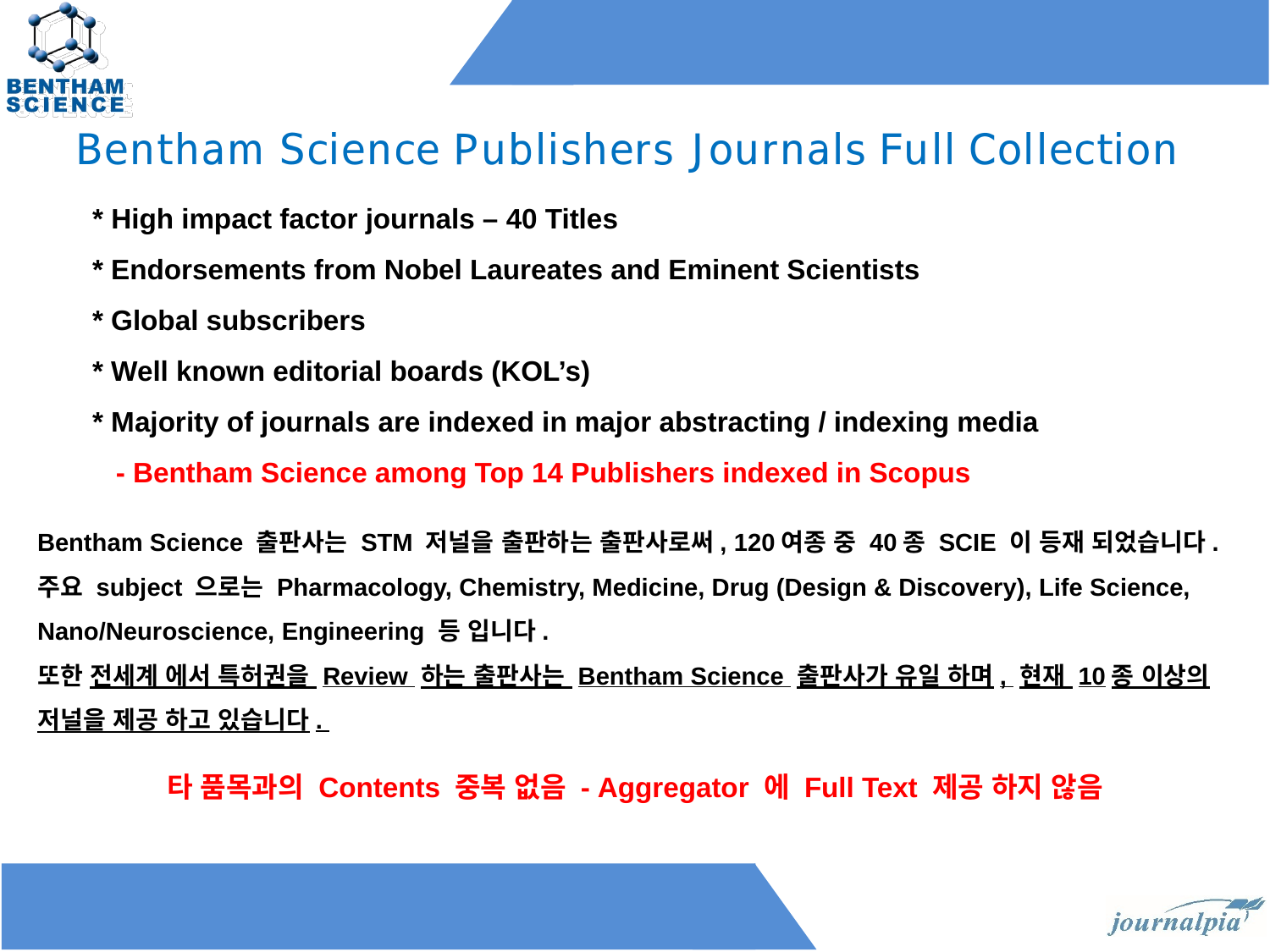

Bentham Science Publishers Journals Full Collection
* High impact factor journals – 40 Titles
* Endorsements from Nobel Laureates and Eminent Scientists
* Global subscribers
* Well known editorial boards (KOL’s)
* Majority of journals are indexed in major abstracting / indexing media
   - Bentham Science among Top 14 Publishers indexed in Scopus
Bentham Science 출판사는 STM 저널을 출판하는 출판사로써, 120여종 중 40종 SCIE 이 등재 되었습니다.
주요 subject 으로는 Pharmacology, Chemistry, Medicine, Drug (Design & Discovery), Life Science, Nano/Neuroscience, Engineering 등 입니다.
또한 전세계 에서 특허권을 Review 하는 출판사는 Bentham Science 출판사가 유일 하며, 현재 10종 이상의 저널을 제공 하고 있습니다.
타 품목과의 Contents 중복 없음 - Aggregator 에 Full Text 제공 하지 않음